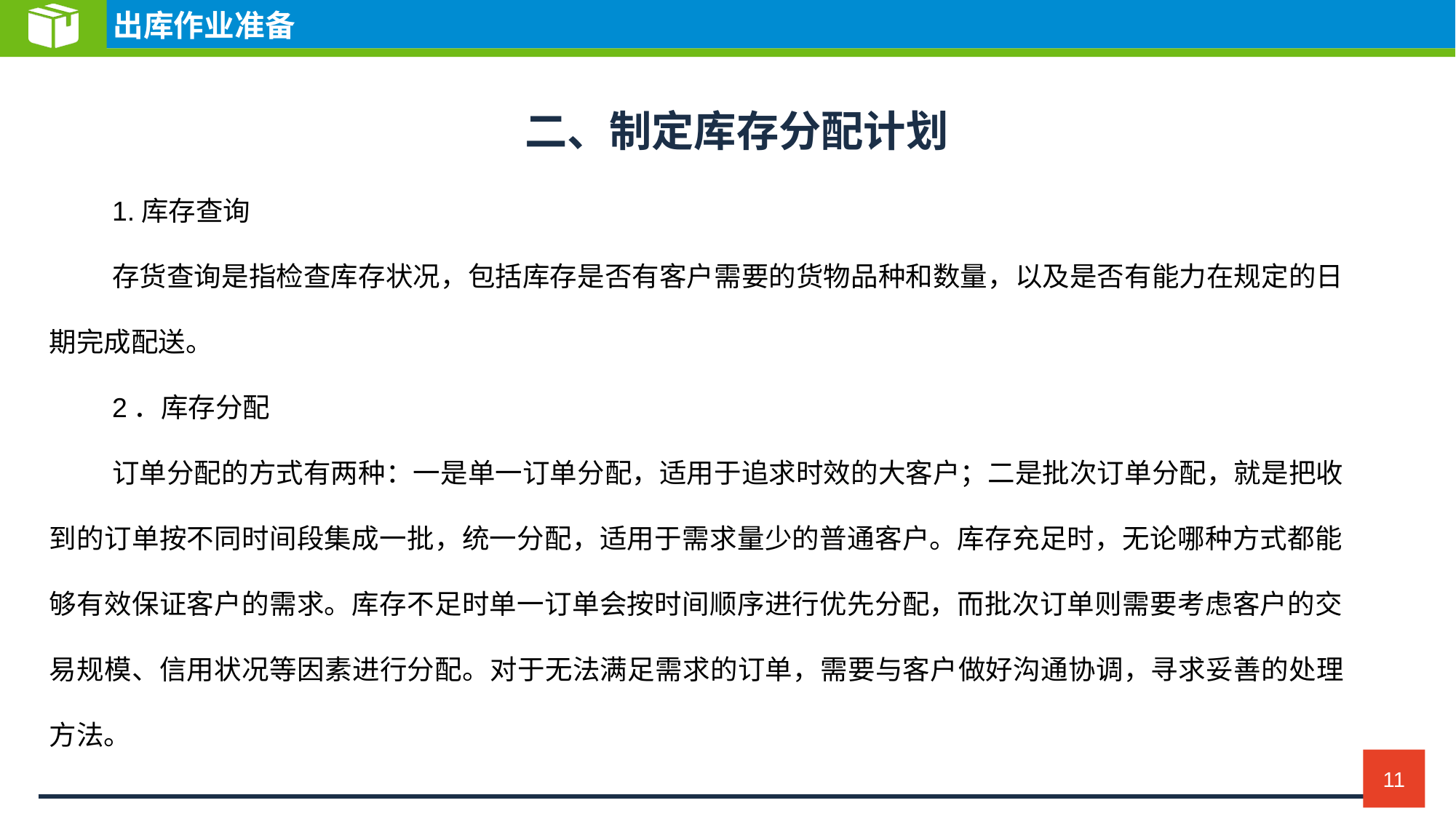

二、制定库存分配计划
1.库存查询
存货查询是指检查库存状况，包括库存是否有客户需要的货物品种和数量，以及是否有能力在规定的日期完成配送。
2．库存分配
订单分配的方式有两种：一是单一订单分配，适用于追求时效的大客户；二是批次订单分配，就是把收到的订单按不同时间段集成一批，统一分配，适用于需求量少的普通客户。库存充足时，无论哪种方式都能够有效保证客户的需求。库存不足时单一订单会按时间顺序进行优先分配，而批次订单则需要考虑客户的交易规模、信用状况等因素进行分配。对于无法满足需求的订单，需要与客户做好沟通协调，寻求妥善的处理方法。
11